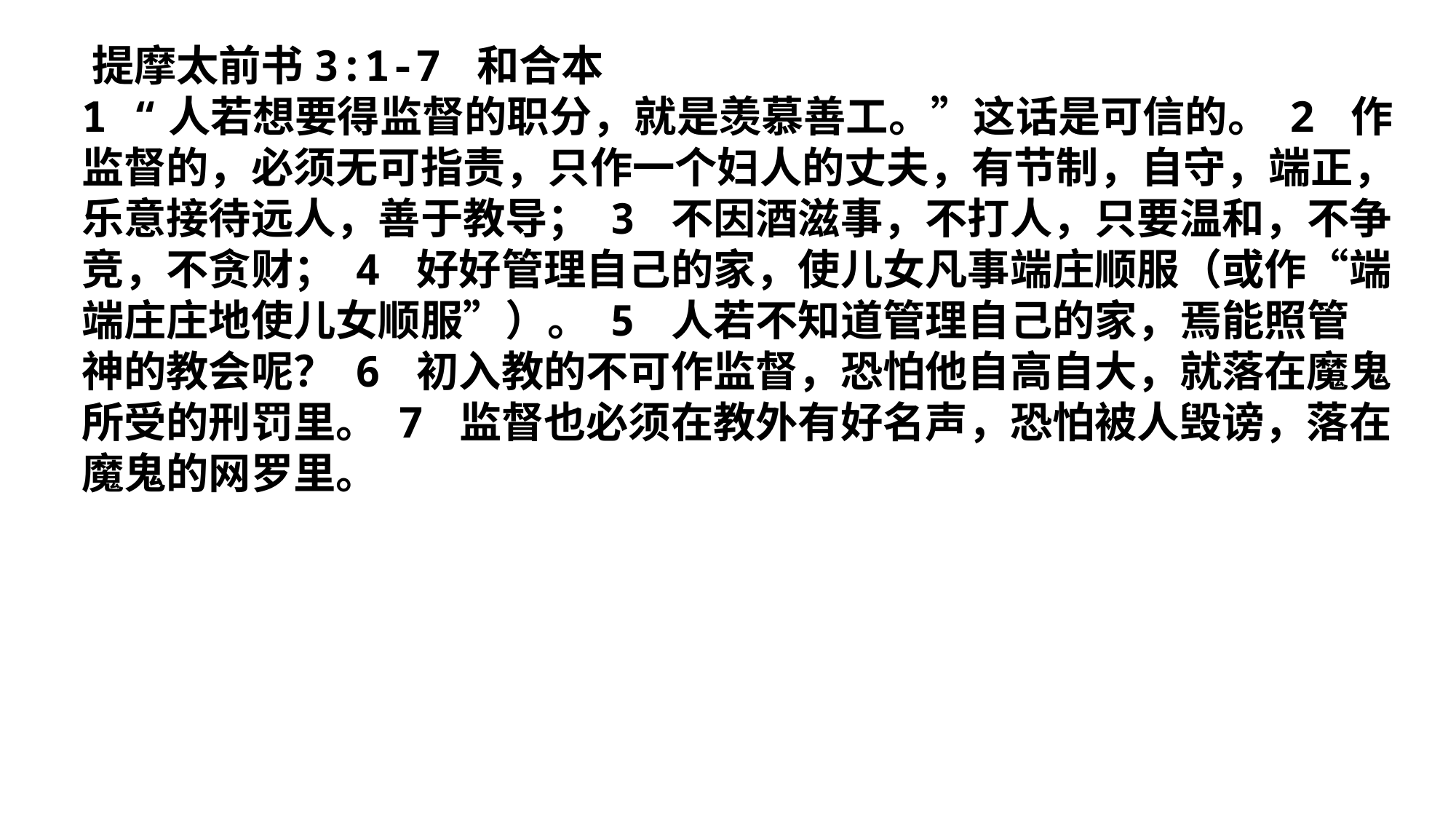

‪‪‪提摩太前书‬3:1-7 和合本
1 “人若想要得监督的职分，就是羡慕善工。”这话是可信的。 2 作监督的，必须无可指责，只作一个妇人的丈夫，有节制，自守，端正，乐意接待远人，善于教导； 3 不因酒滋事，不打人，只要温和，不争竞，不贪财； 4 好好管理自己的家，使儿女凡事端庄顺服（或作“端端庄庄地使儿女顺服”）。 5 人若不知道管理自己的家，焉能照管　神的教会呢？ 6 初入教的不可作监督，恐怕他自高自大，就落在魔鬼所受的刑罚里。 7 监督也必须在教外有好名声，恐怕被人毁谤，落在魔鬼的网罗里。